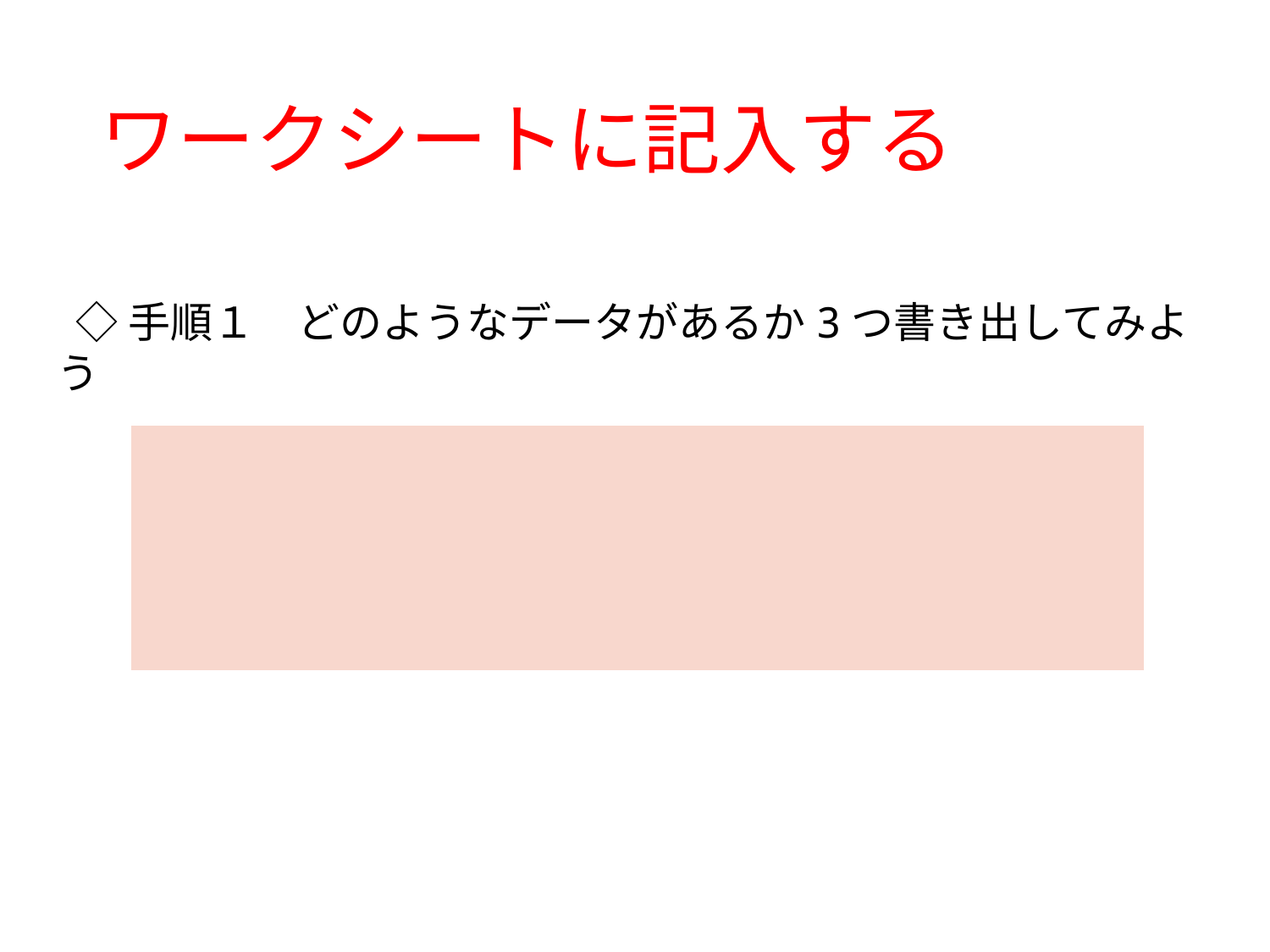

# ワークシートに記入する
◇手順１　どのようなデータがあるか3つ書き出してみよう
|  |
| --- |